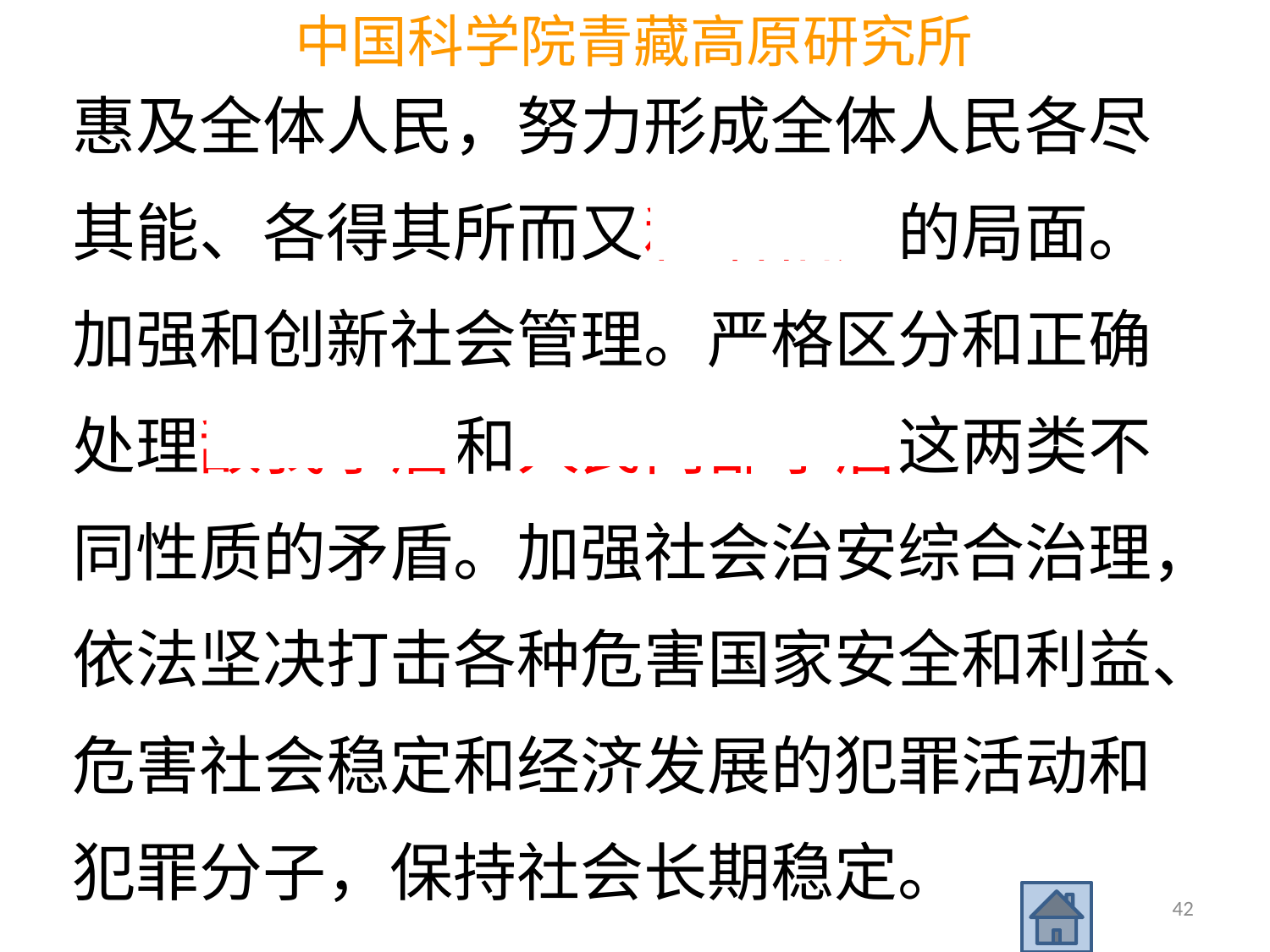

# 惠及全体人民，努力形成全体人民各尽其能、各得其所而又和谐相处的局面。加强和创新社会管理。严格区分和正确处理敌我矛盾和人民内部矛盾这两类不同性质的矛盾。加强社会治安综合治理，依法坚决打击各种危害国家安全和利益、危害社会稳定和经济发展的犯罪活动和犯罪分子，保持社会长期稳定。

42